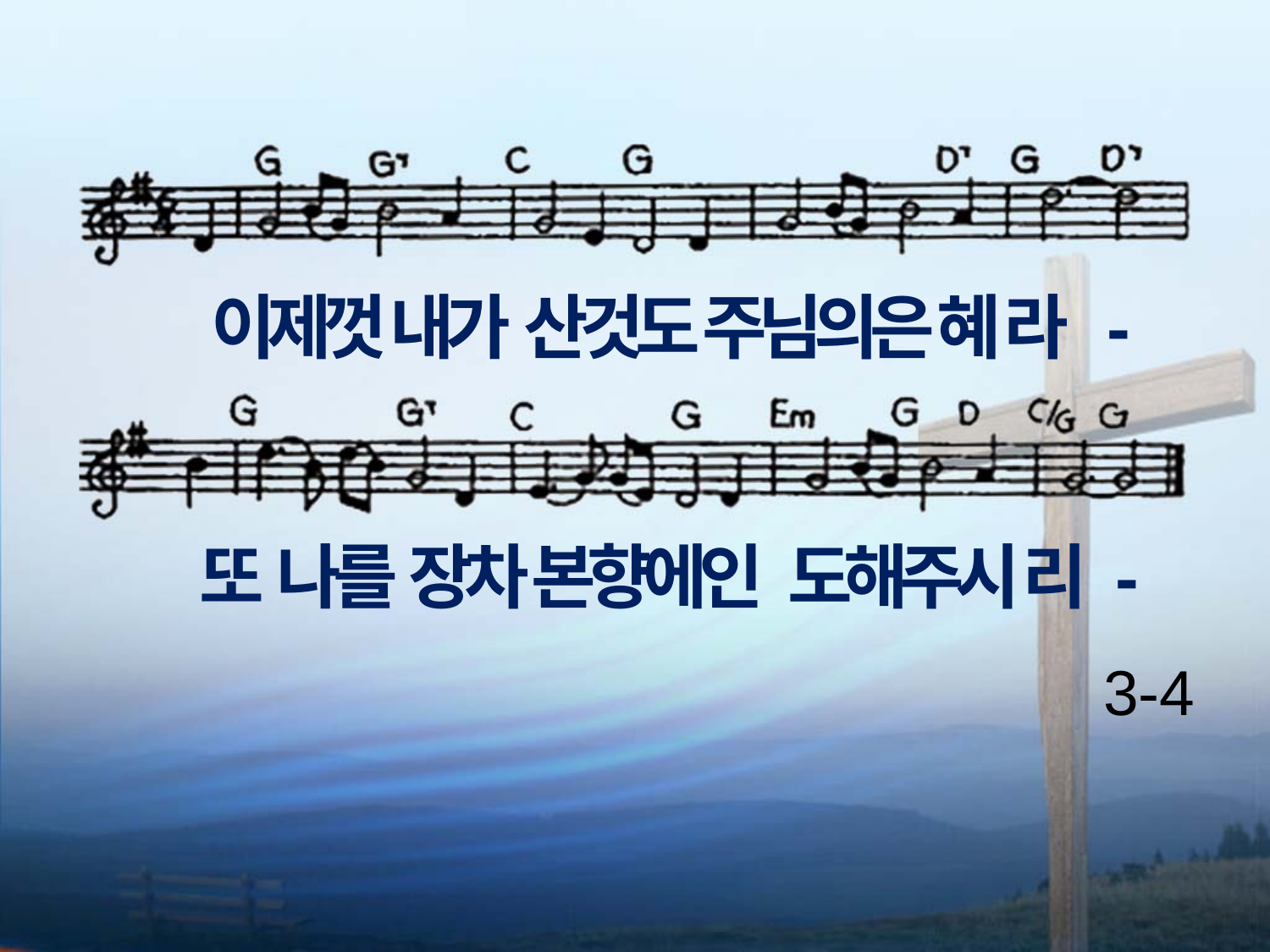

이제껏 내가  산것도 주님의은 혜 라  -
또  나를 장차 본향에인   도해주시 리 -
3-4